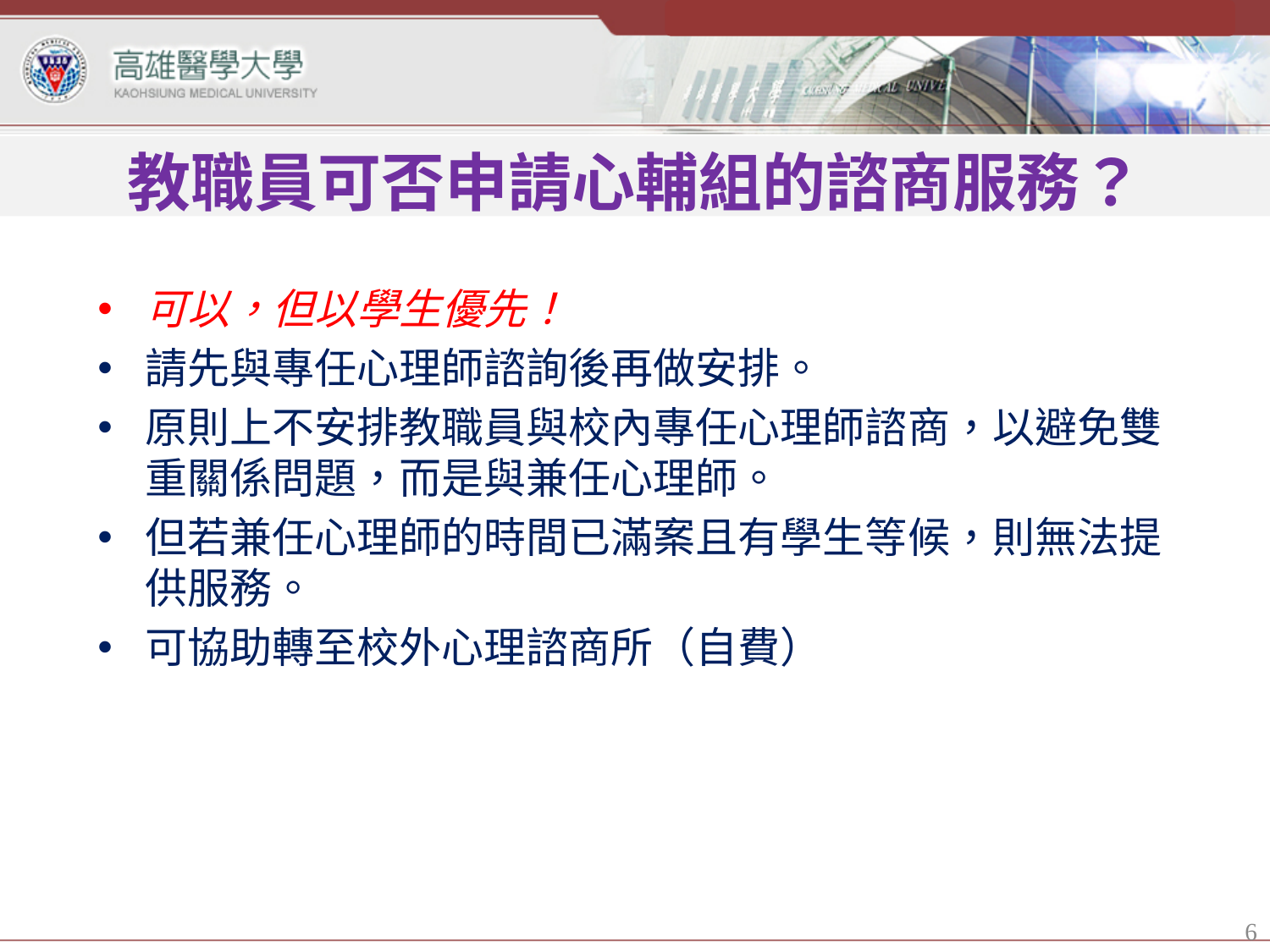

# 教職員可否申請心輔組的諮商服務？
可以，但以學生優先！
請先與專任心理師諮詢後再做安排。
原則上不安排教職員與校內專任心理師諮商，以避免雙重關係問題，而是與兼任心理師。
但若兼任心理師的時間已滿案且有學生等候，則無法提供服務。
可協助轉至校外心理諮商所（自費）